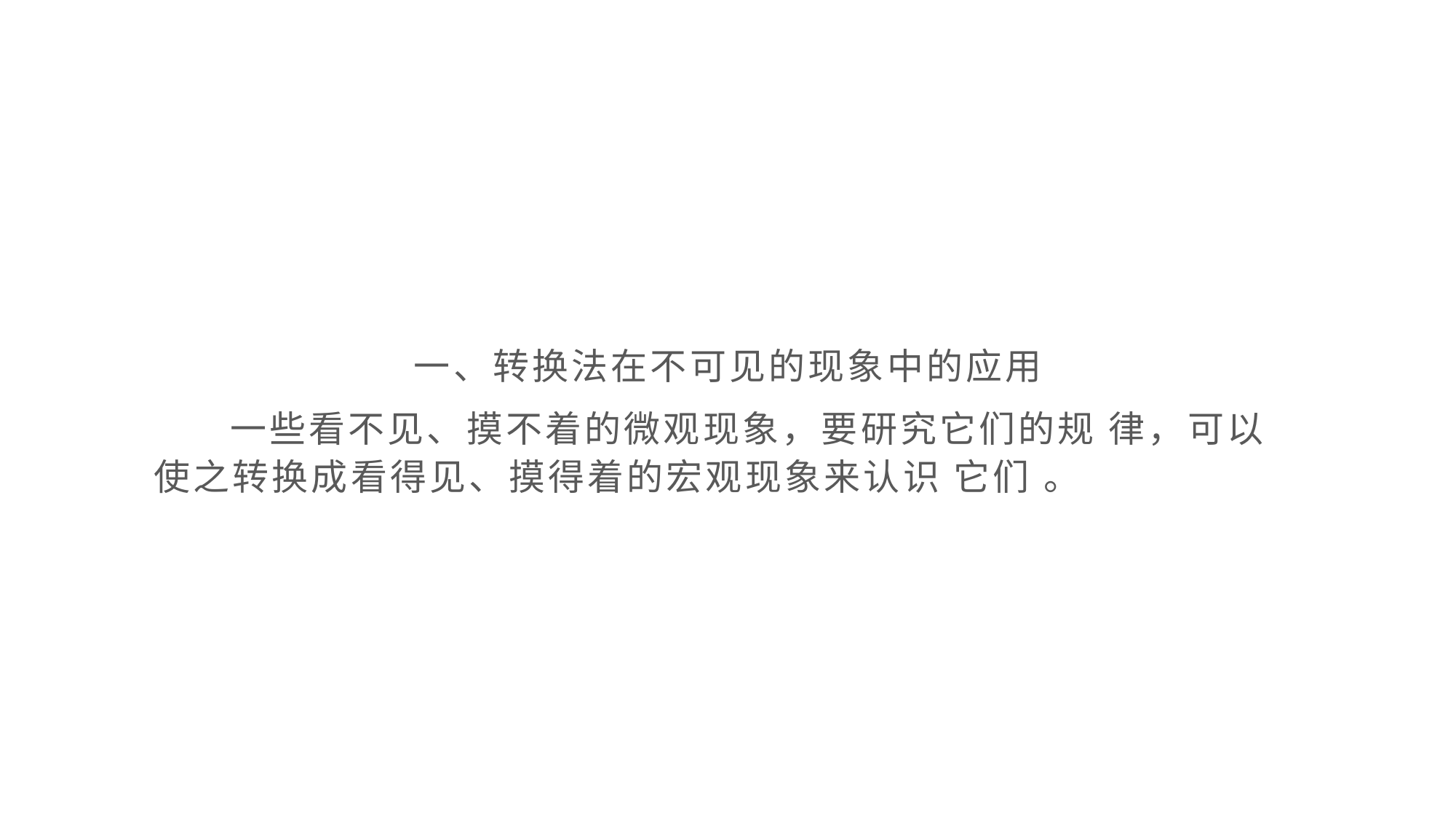

一、转换法在不可见的现象中的应用
      一些看不见、摸不着的微观现象，要研究它们的规 律，可以使之转换成看得见、摸得着的宏观现象来认识 它们 。